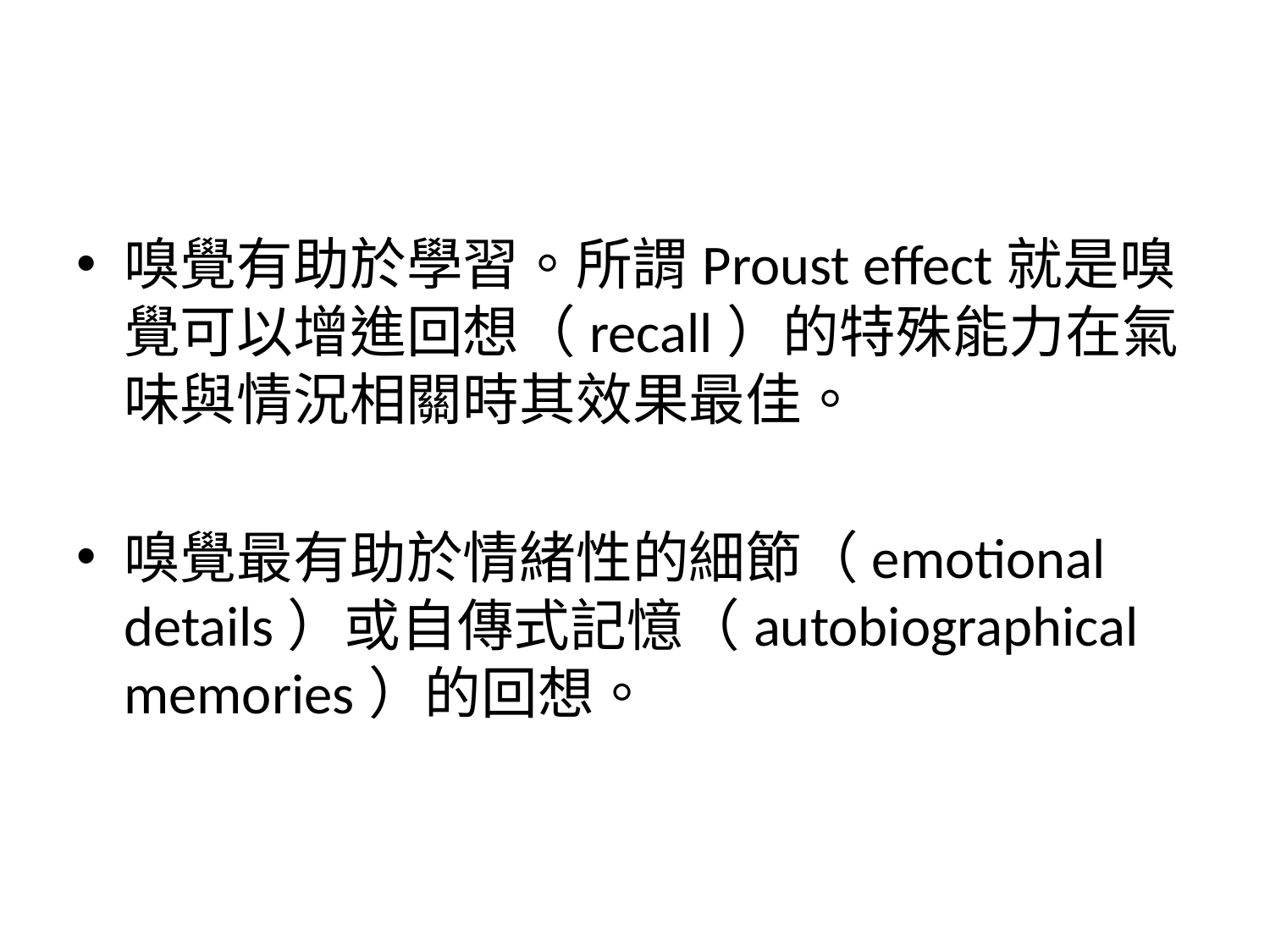

#
嗅覺有助於學習。所謂Proust effect就是嗅覺可以增進回想（recall）的特殊能力在氣味與情況相關時其效果最佳。

嗅覺最有助於情緒性的細節（emotional details）或自傳式記憶（autobiographical memories）的回想。